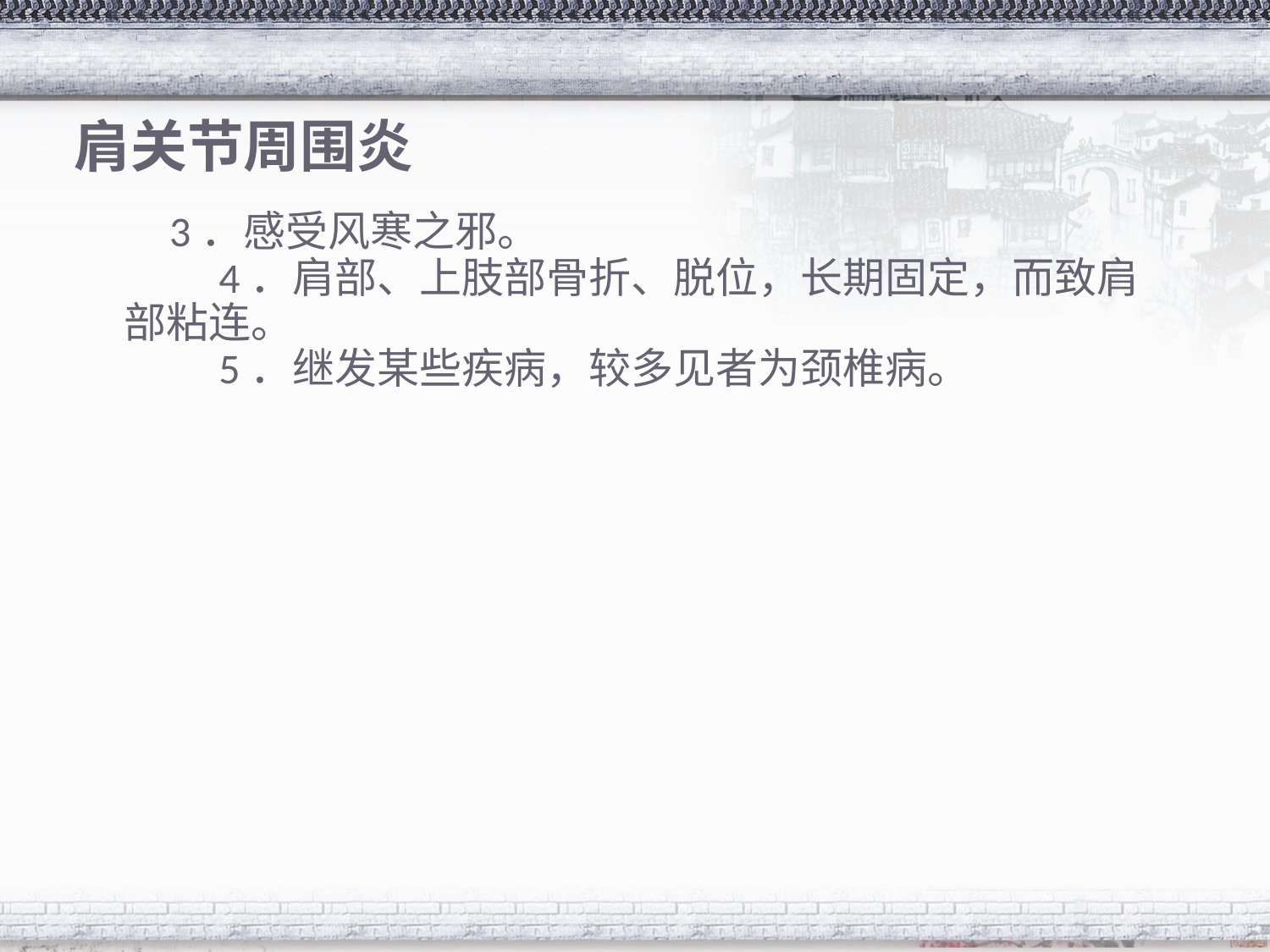

# 肩关节周围炎
          3．感受风寒之邪。
　　4．肩部、上肢部骨折、脱位，长期固定，而致肩部粘连。
　　5．继发某些疾病，较多见者为颈椎病。